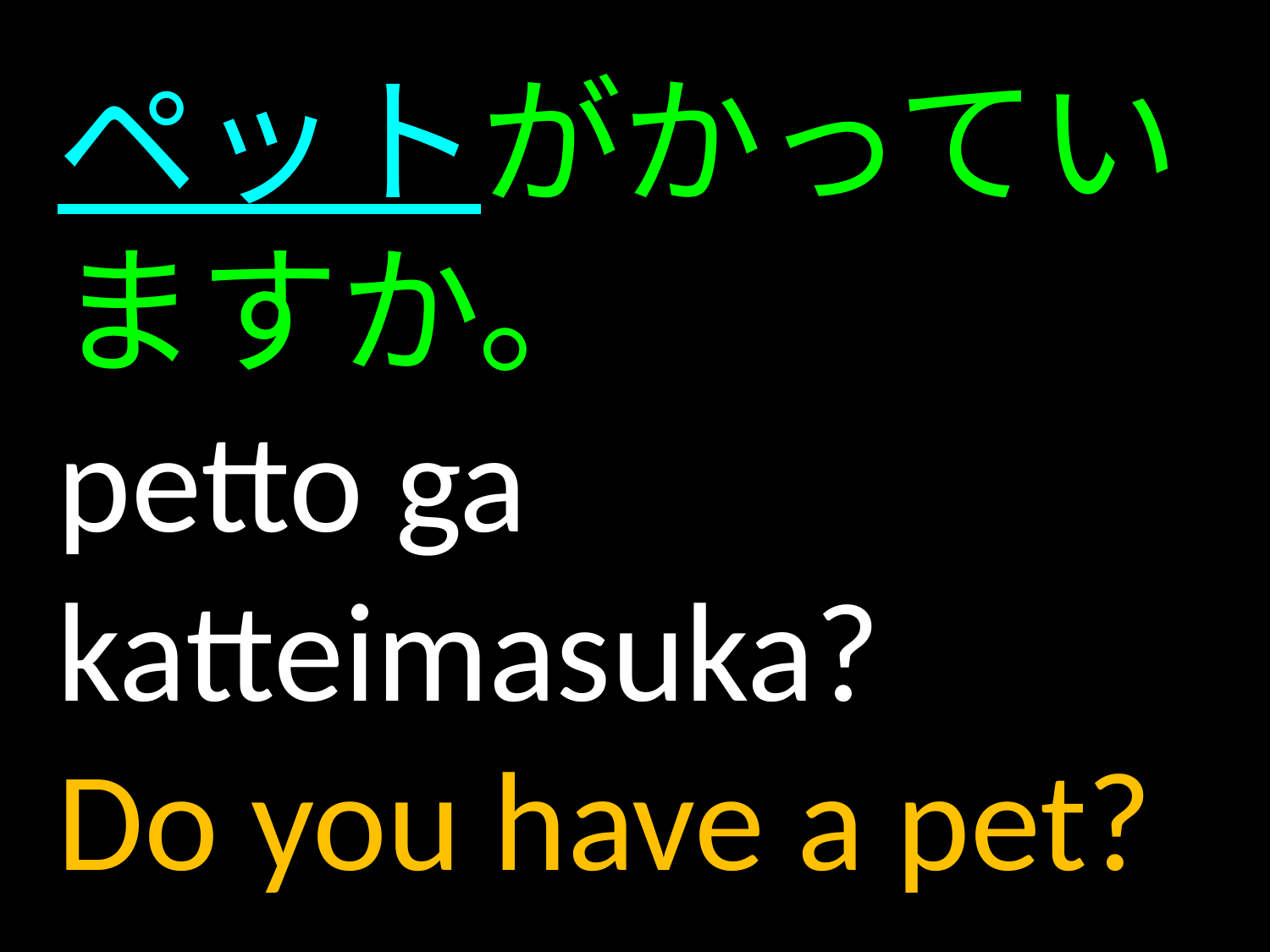

ペットがかっていますか。
petto ga katteimasuka?
Do you have a pet?